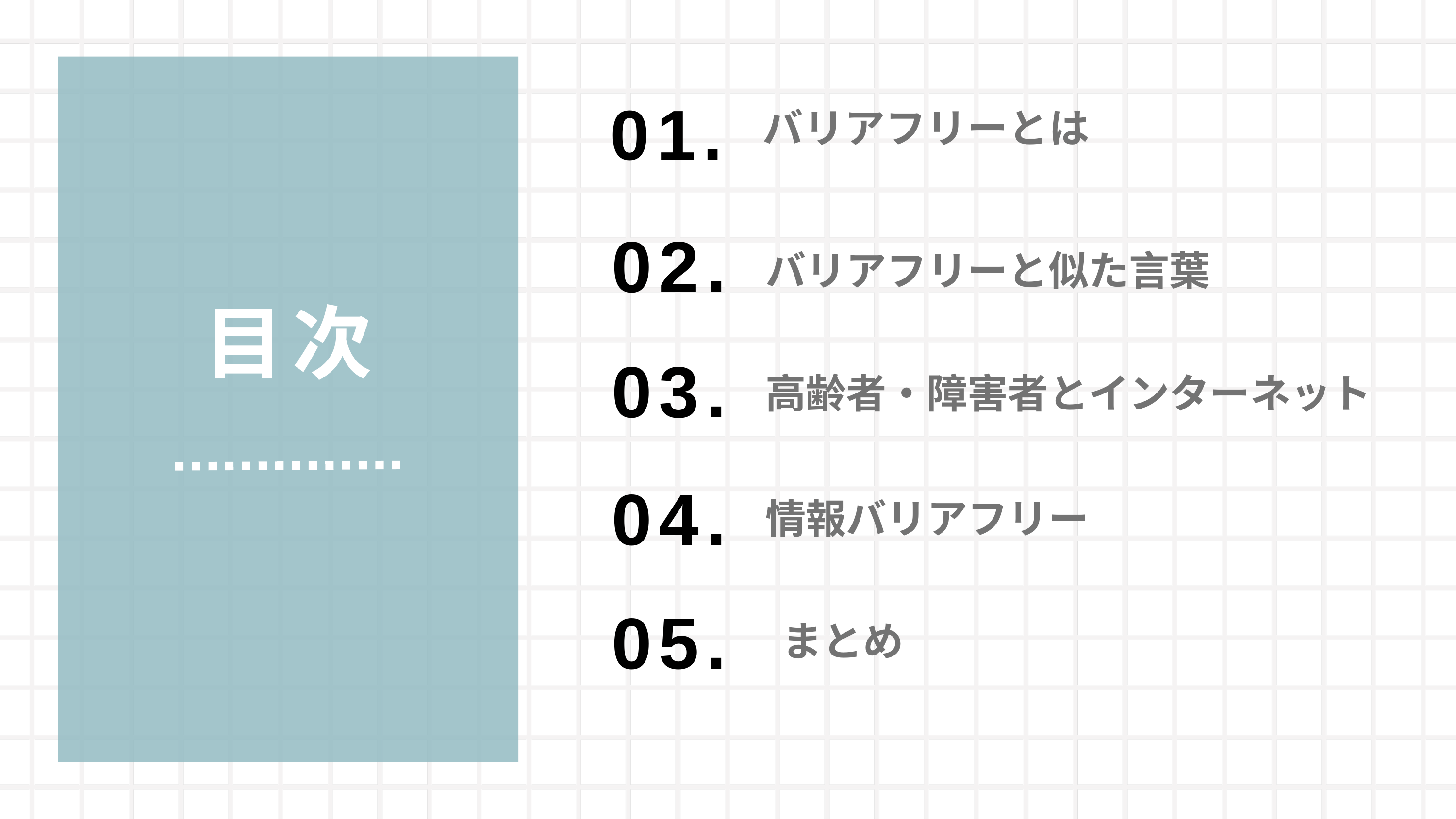

01.
バリアフリーとは
02.
バリアフリーと似た言葉
目次
03.
高齢者・障害者とインターネット
04.

情報バリアフリー
05.
まとめ